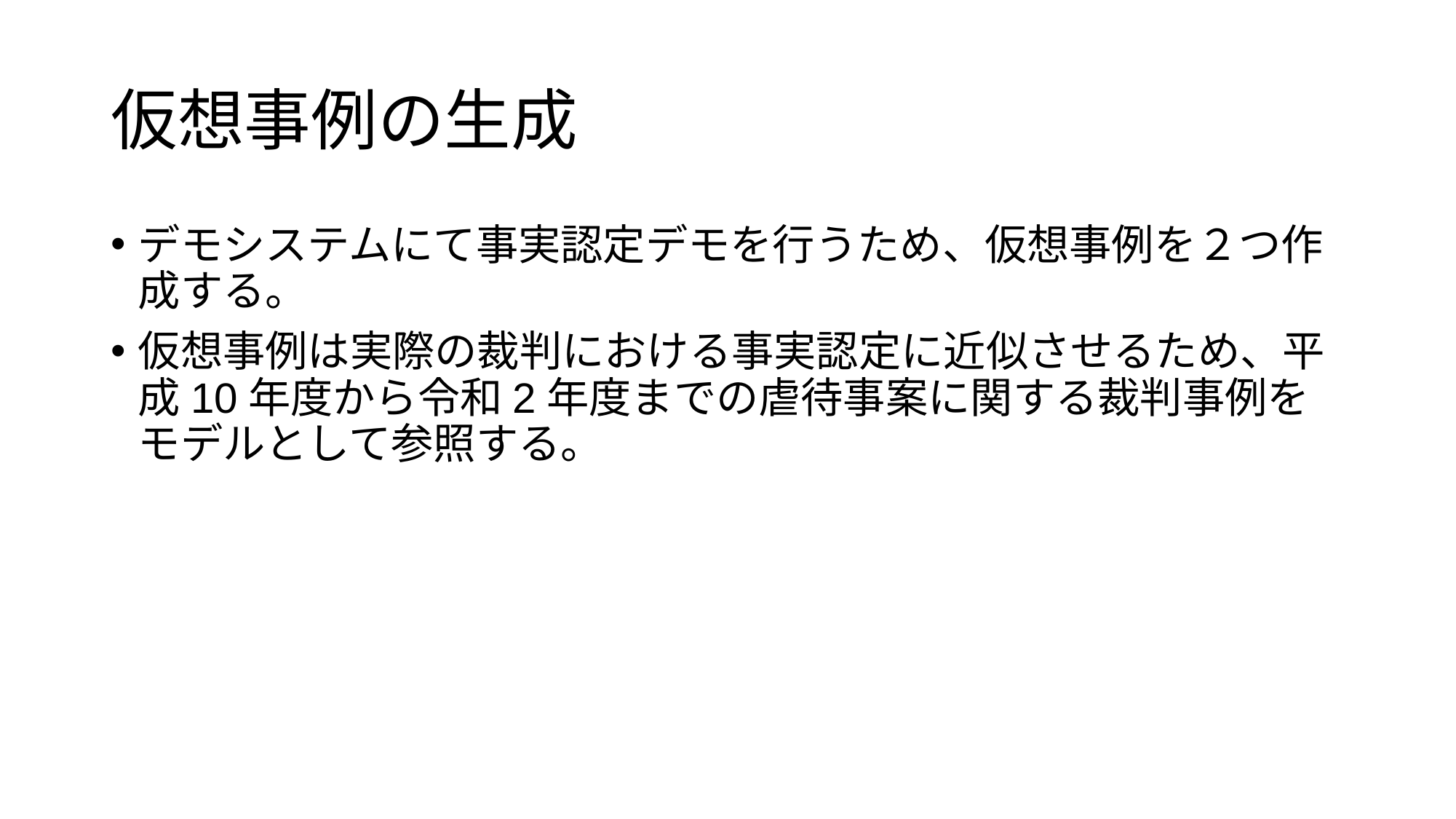

# 仮想事例の生成
デモシステムにて事実認定デモを行うため、仮想事例を２つ作成する。
仮想事例は実際の裁判における事実認定に近似させるため、平成10年度から令和2年度までの虐待事案に関する裁判事例をモデルとして参照する。